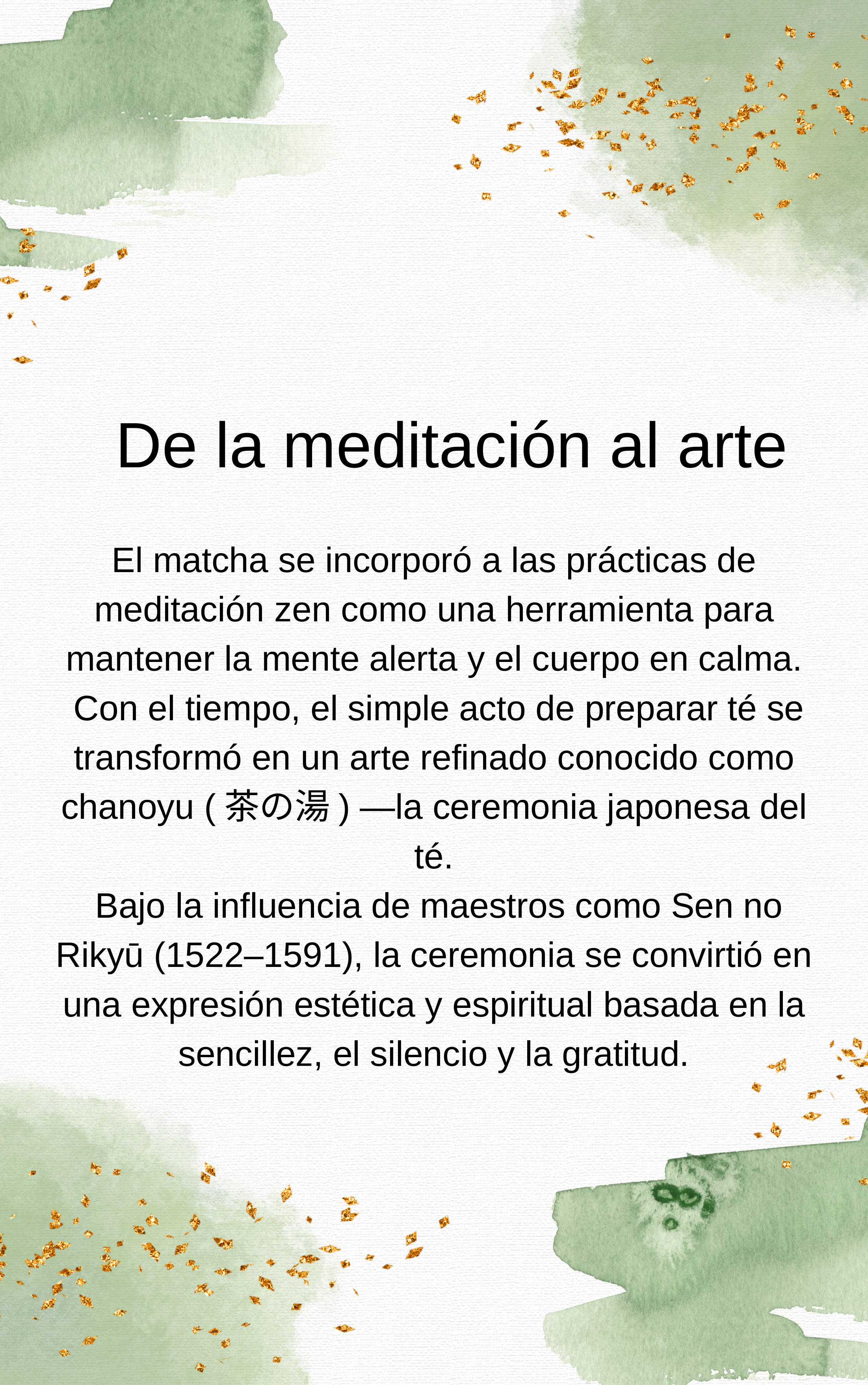

De la meditación al arte

El matcha se incorporó a las prácticas de meditación zen como una herramienta para mantener la mente alerta y el cuerpo en calma.
 Con el tiempo, el simple acto de preparar té se transformó en un arte refinado conocido como chanoyu (茶の湯) —la ceremonia japonesa del té.
 Bajo la influencia de maestros como Sen no Rikyū (1522–1591), la ceremonia se convirtió en una expresión estética y espiritual basada en la sencillez, el silencio y la gratitud.